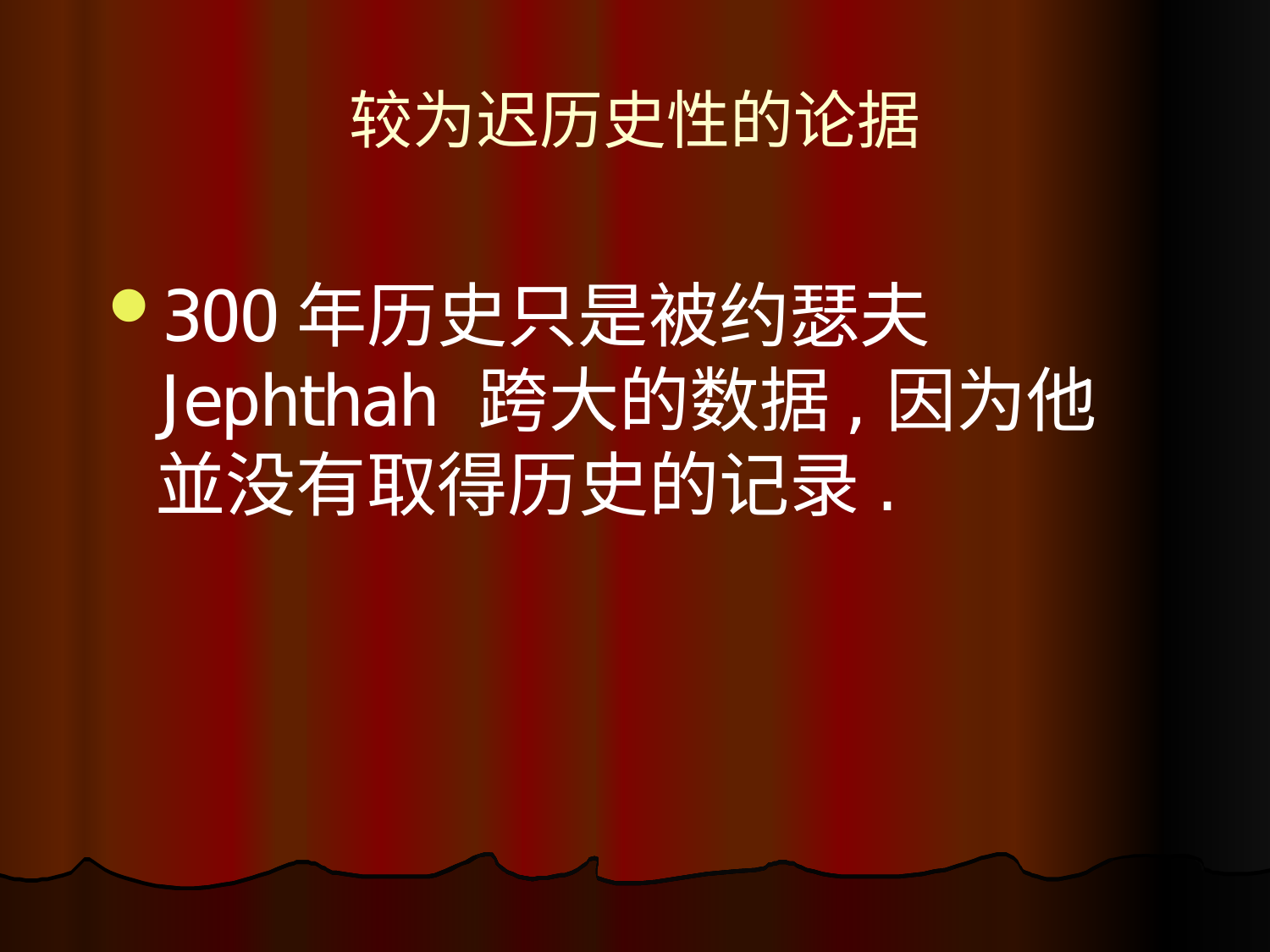

# 较为迟历史性的论据
300年历史只是被约瑟夫Jephthah 跨大的数据,因为他並没有取得历史的记录.